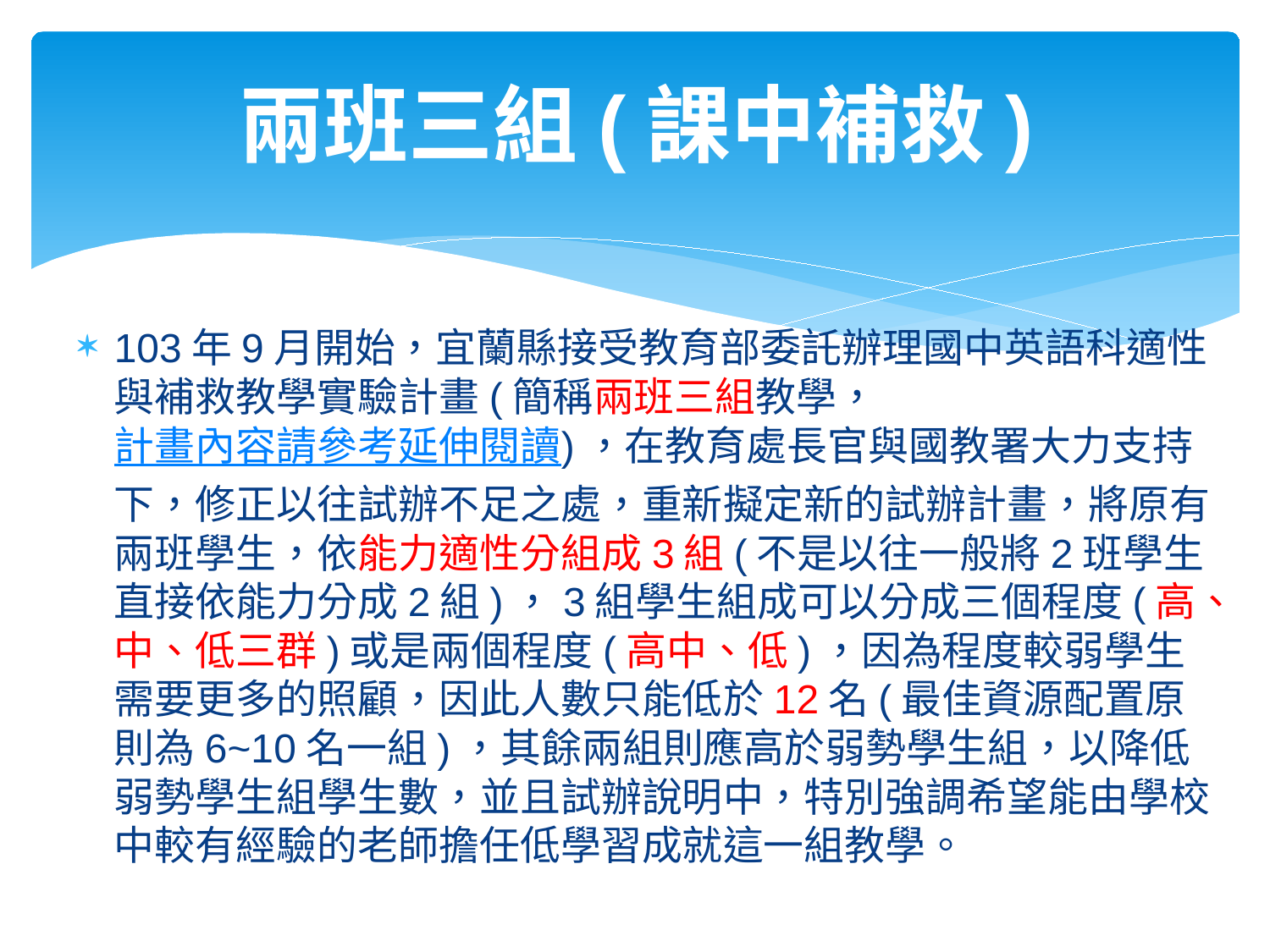

# 兩班三組(課中補救)
103年9月開始，宜蘭縣接受教育部委託辦理國中英語科適性與補救教學實驗計畫(簡稱兩班三組教學，計畫內容請參考延伸閱讀)，在教育處長官與國教署大力支持下，修正以往試辦不足之處，重新擬定新的試辦計畫，將原有兩班學生，依能力適性分組成3組(不是以往一般將2班學生直接依能力分成2組)，3組學生組成可以分成三個程度(高、中、低三群)或是兩個程度(高中、低)，因為程度較弱學生需要更多的照顧，因此人數只能低於12名(最佳資源配置原則為6~10名一組)，其餘兩組則應高於弱勢學生組，以降低弱勢學生組學生數，並且試辦說明中，特別強調希望能由學校中較有經驗的老師擔任低學習成就這一組教學。